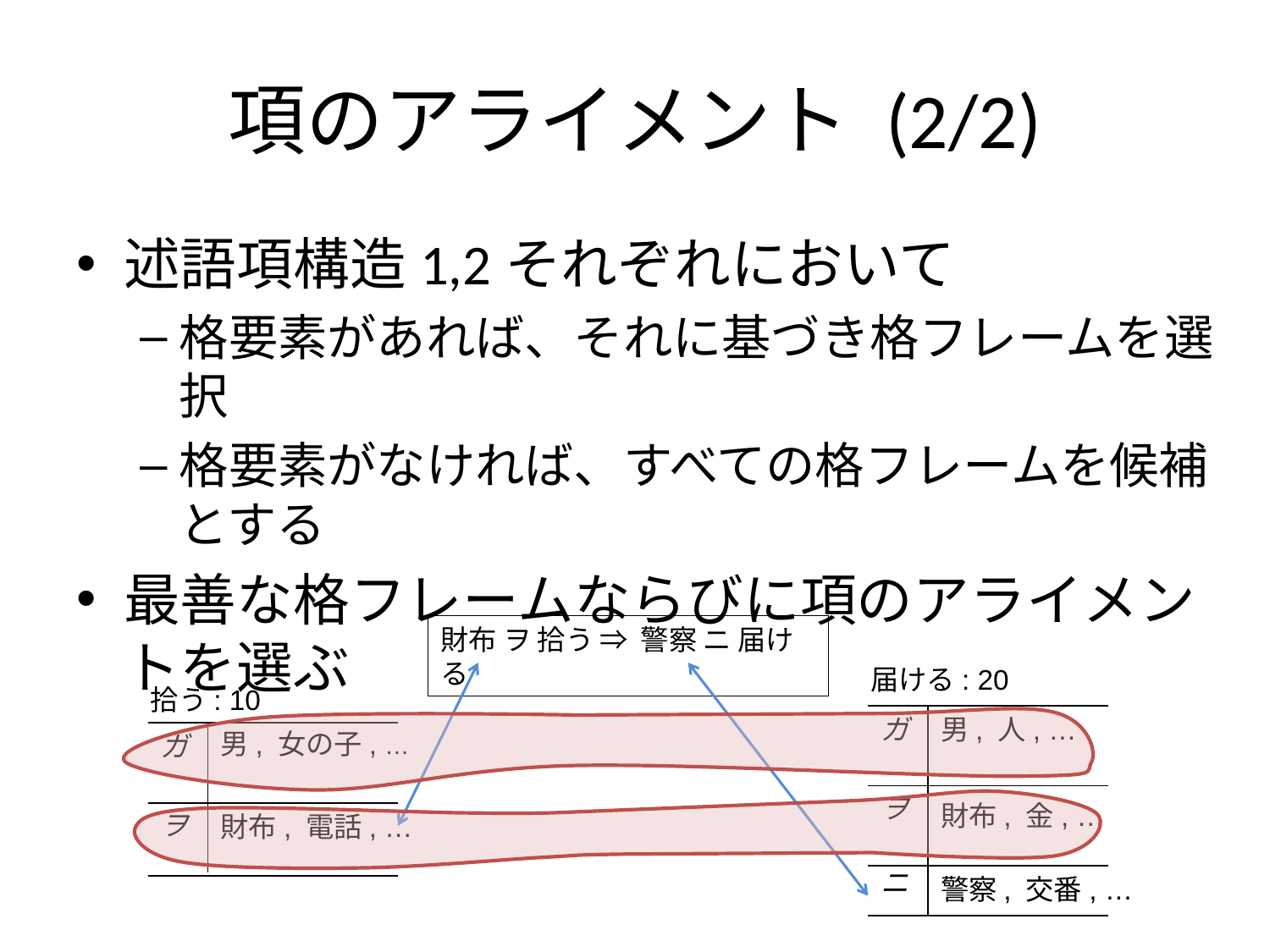

# 項のアライメント (2/2)
述語項構造1,2それぞれにおいて
格要素があれば、それに基づき格フレームを選択
格要素がなければ、すべての格フレームを候補とする
最善な格フレームならびに項のアライメントを選ぶ
財布 ヲ 拾う ⇒  警察 ニ 届ける
届ける: 20
ガ
男, 人, …
ヲ
財布, 金, …
ニ
警察, 交番, …
拾う: 10
男, 女の子, …
ガ
ヲ
財布, 電話, …